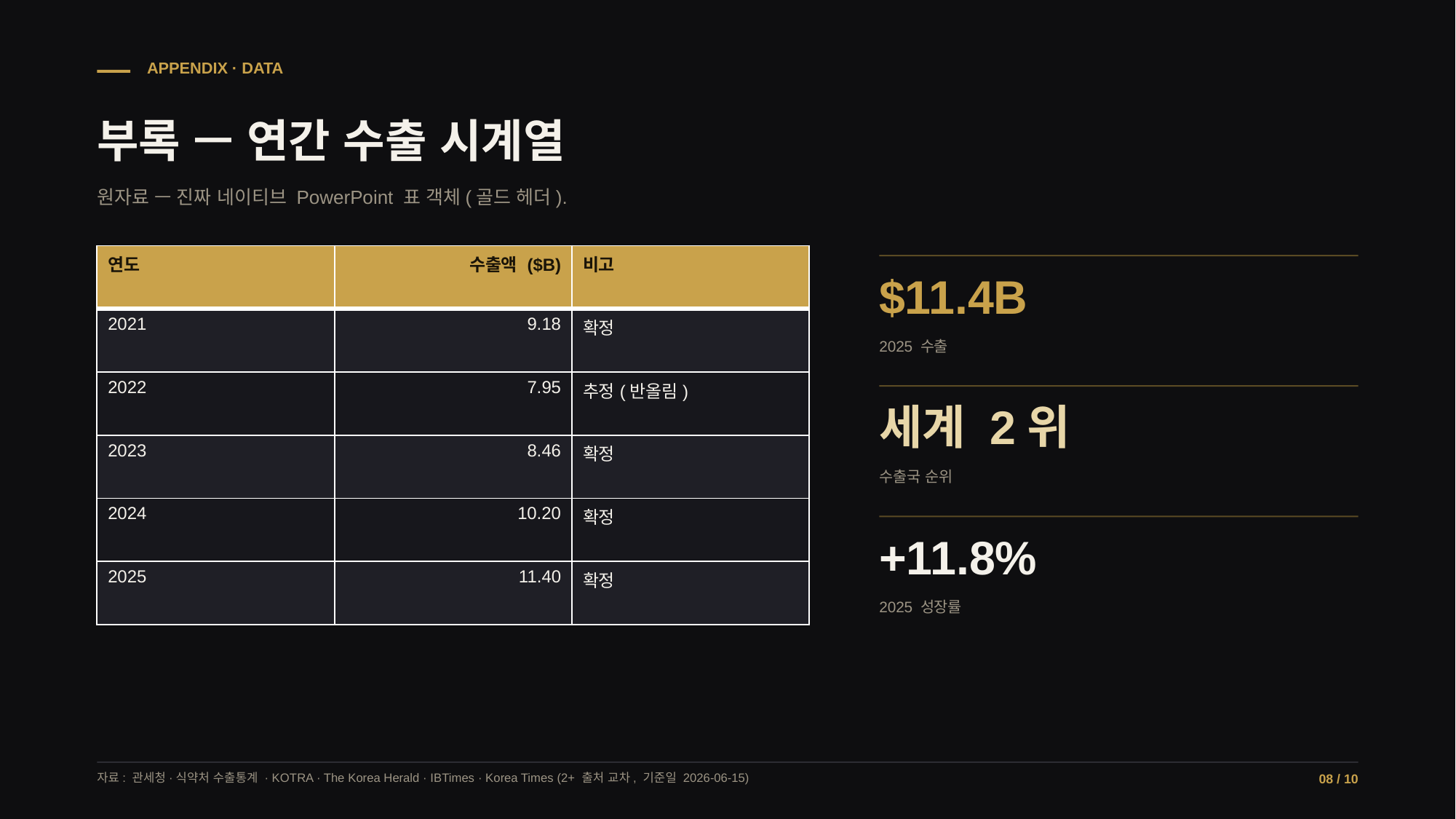

APPENDIX · DATA

부록 — 연간 수출 시계열
원자료 — 진짜 네이티브 PowerPoint 표 객체(골드 헤더).
| 연도 | 수출액 ($B) | 비고 |
| --- | --- | --- |
| 2021 | 9.18 | 확정 |
| 2022 | 7.95 | 추정(반올림) |
| 2023 | 8.46 | 확정 |
| 2024 | 10.20 | 확정 |
| 2025 | 11.40 | 확정 |

$11.4B
2025 수출

세계 2위
수출국 순위

+11.8%
2025 성장률

자료: 관세청·식약처 수출통계 · KOTRA · The Korea Herald · IBTimes · Korea Times (2+ 출처 교차, 기준일 2026-06-15)
08 / 10